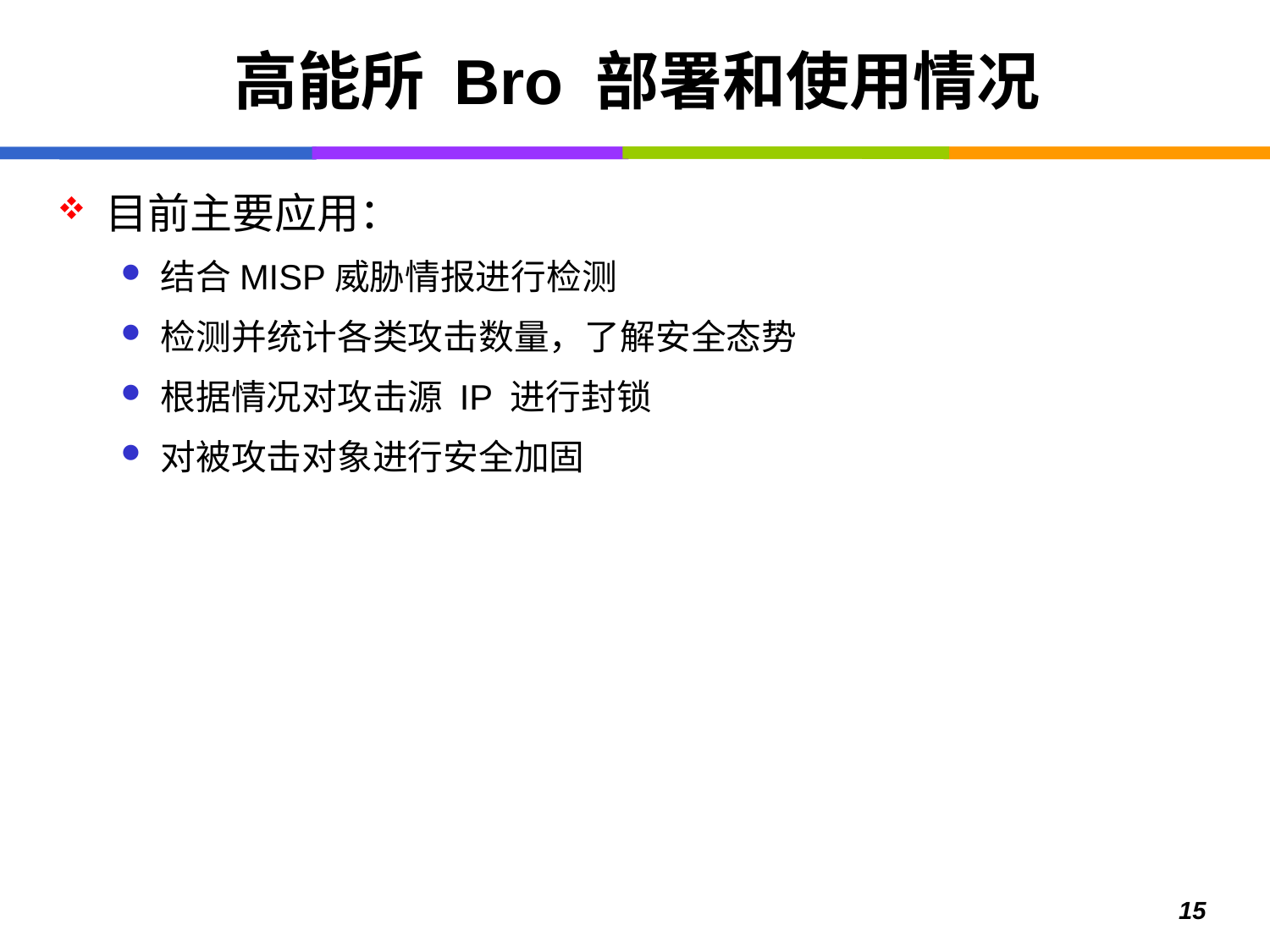

# 高能所 Bro 部署和使用情况
目前主要应用：
结合MISP威胁情报进行检测
检测并统计各类攻击数量，了解安全态势
根据情况对攻击源 IP 进行封锁
对被攻击对象进行安全加固
15